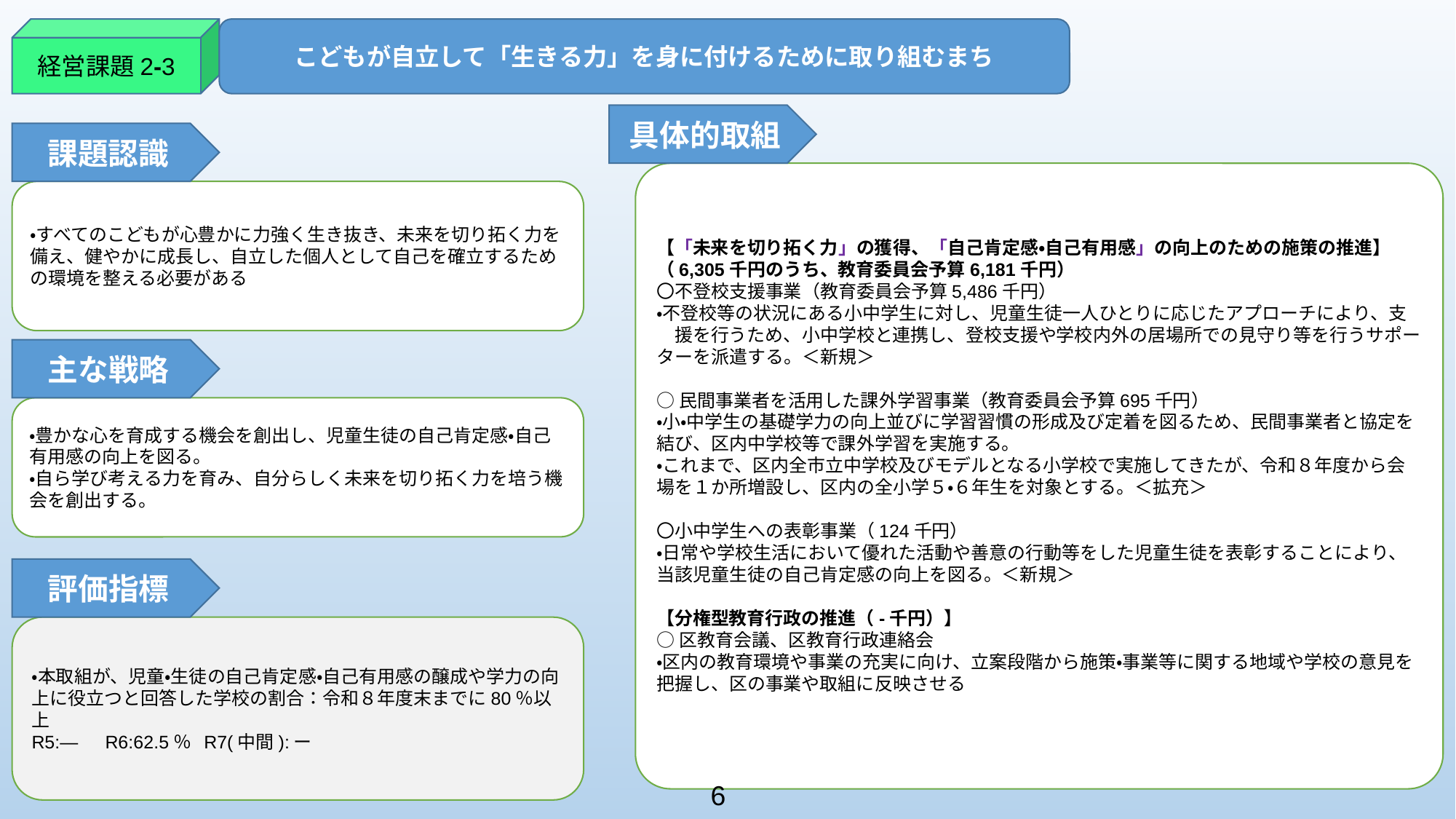

経営課題2-3
こどもが自立して「生きる力」を身に付けるために取り組むまち
具体的取組
課題認識
【「未来を切り拓く力」の獲得、「自己肯定感・自己有用感」の向上のための施策の推進】
（6,305千円のうち、教育委員会予算6,181千円）
〇不登校支援事業（教育委員会予算5,486千円）
・不登校等の状況にある小中学生に対し、児童生徒一人ひとりに応じたアプローチにより、支　援を行うため、小中学校と連携し、登校支援や学校内外の居場所での見守り等を行うサポーターを派遣する。＜新規＞

○民間事業者を活用した課外学習事業（教育委員会予算695千円）
・小・中学生の基礎学力の向上並びに学習習慣の形成及び定着を図るため、民間事業者と協定を結び、区内中学校等で課外学習を実施する。
・これまで、区内全市立中学校及びモデルとなる小学校で実施してきたが、令和８年度から会場を１か所増設し、区内の全小学５・６年生を対象とする。＜拡充＞

〇小中学生への表彰事業（124千円）
・日常や学校生活において優れた活動や善意の行動等をした児童生徒を表彰することにより、当該児童生徒の自己肯定感の向上を図る。＜新規＞

【分権型教育行政の推進（-千円）】
○区教育会議、区教育行政連絡会
・区内の教育環境や事業の充実に向け、立案段階から施策・事業等に関する地域や学校の意見を把握し、区の事業や取組に反映させる

・すべてのこどもが心豊かに力強く生き抜き、未来を切り拓く力を備え、健やかに成長し、自立した個人として自己を確立するための環境を整える必要がある
主な戦略
・豊かな心を育成する機会を創出し、児童生徒の自己肯定感・自己有用感の向上を図る。
・自ら学び考える力を育み、自分らしく未来を切り拓く力を培う機会を創出する。
評価指標
・本取組が、児童・生徒の自己肯定感・自己有用感の醸成や学力の向上に役立つと回答した学校の割合：令和８年度末までに80％以上
R5:―　R6:62.5％  R7(中間):ー
6